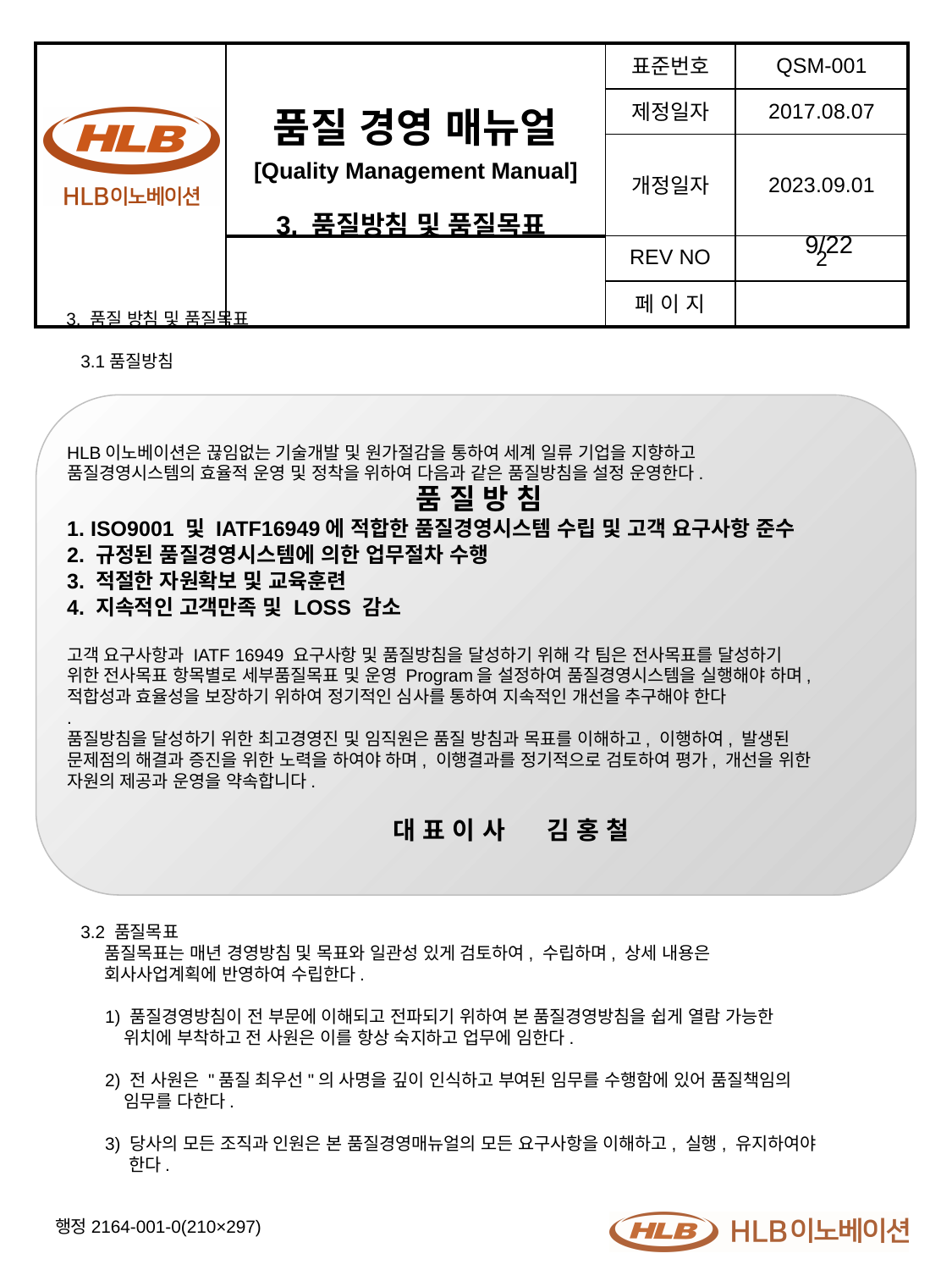

3. 품질방침 및 품질목표
9/22

3. 품질 방침 및 품질목표

   3.1품질방침

   3.2 품질목표
       품질목표는 매년 경영방침 및 목표와 일관성 있게 검토하여, 수립하며, 상세 내용은
       회사사업계획에 반영하여 수립한다.

        1) 품질경영방침이 전 부문에 이해되고 전파되기 위하여 본 품질경영방침을 쉽게 열람 가능한
           위치에 부착하고 전 사원은 이를 항상 숙지하고 업무에 임한다.

        2) 전 사원은 "품질 최우선"의 사명을 깊이 인식하고 부여된 임무를 수행함에 있어 품질책임의
           임무를 다한다.

        3) 당사의 모든 조직과 인원은 본 품질경영매뉴얼의 모든 요구사항을 이해하고, 실행, 유지하여야
            한다.
HLB이노베이션은 끊임없는 기술개발 및 원가절감을 통하여 세계 일류 기업을 지향하고
품질경영시스템의 효율적 운영 및 정착을 위하여 다음과 같은 품질방침을 설정 운영한다.
 품 질 방 침
1. ISO9001 및 IATF16949에 적합한 품질경영시스템 수립 및 고객 요구사항 준수
2. 규정된 품질경영시스템에 의한 업무절차 수행
3. 적절한 자원확보 및 교육훈련
4. 지속적인 고객만족 및 LOSS 감소

고객 요구사항과 IATF 16949 요구사항 및 품질방침을 달성하기 위해 각 팀은 전사목표를 달성하기
위한 전사목표 항목별로 세부품질목표 및 운영 Program을 설정하여 품질경영시스템을 실행해야 하며,
적합성과 효율성을 보장하기 위하여 정기적인 심사를 통하여 지속적인 개선을 추구해야 한다
.
품질방침을 달성하기 위한 최고경영진 및 임직원은 품질 방침과 목표를 이해하고, 이행하여, 발생된
문제점의 해결과 증진을 위한 노력을 하여야 하며, 이행결과를 정기적으로 검토하여 평가, 개선을 위한
자원의 제공과 운영을 약속합니다.

                                                대 표 이 사      김 홍 철
행정2164-001-0(210×297)